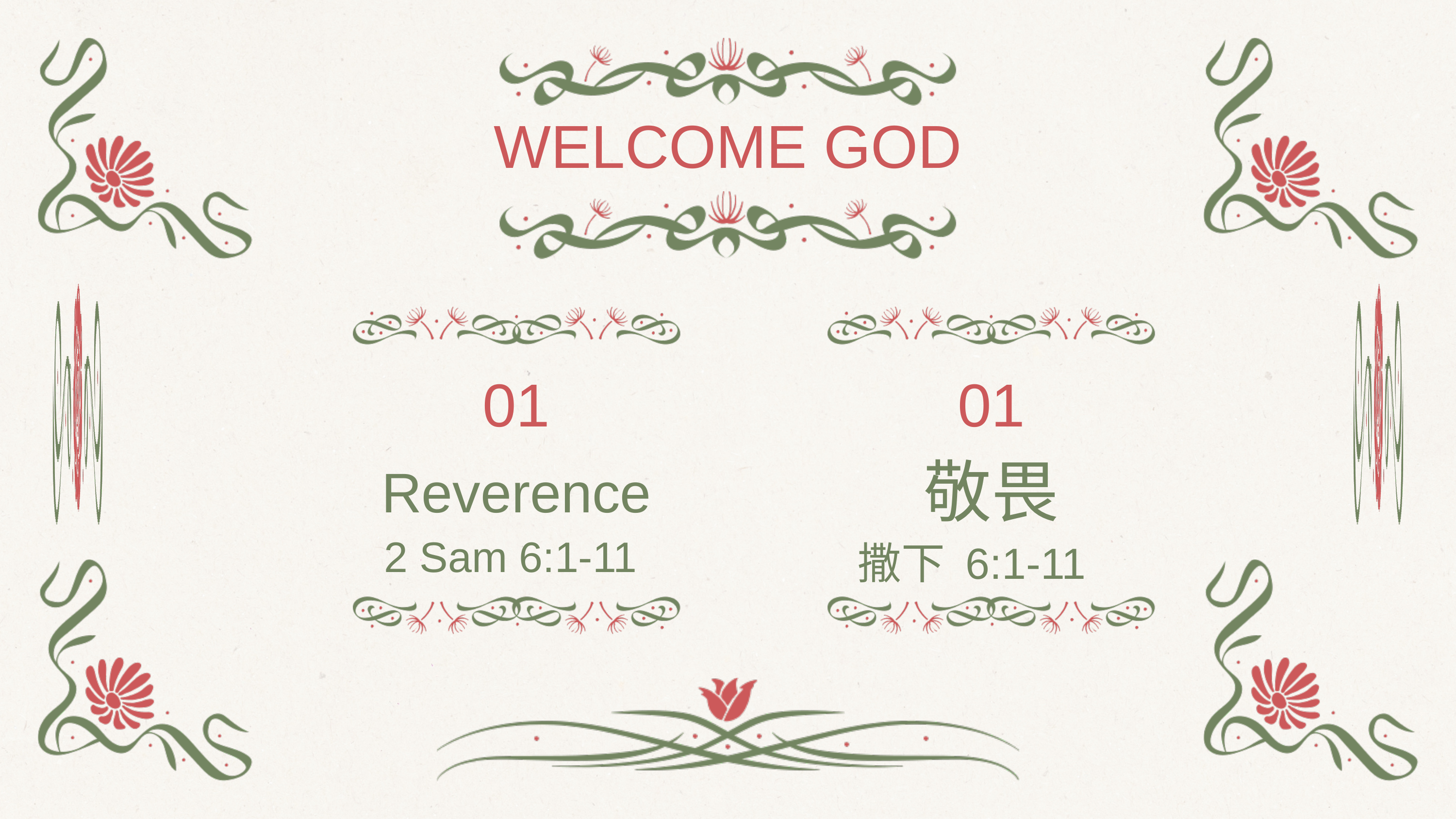

WELCOME GOD

01
01
敬畏
Reverence
2 Sam 6:1-11
撒下 6:1-11